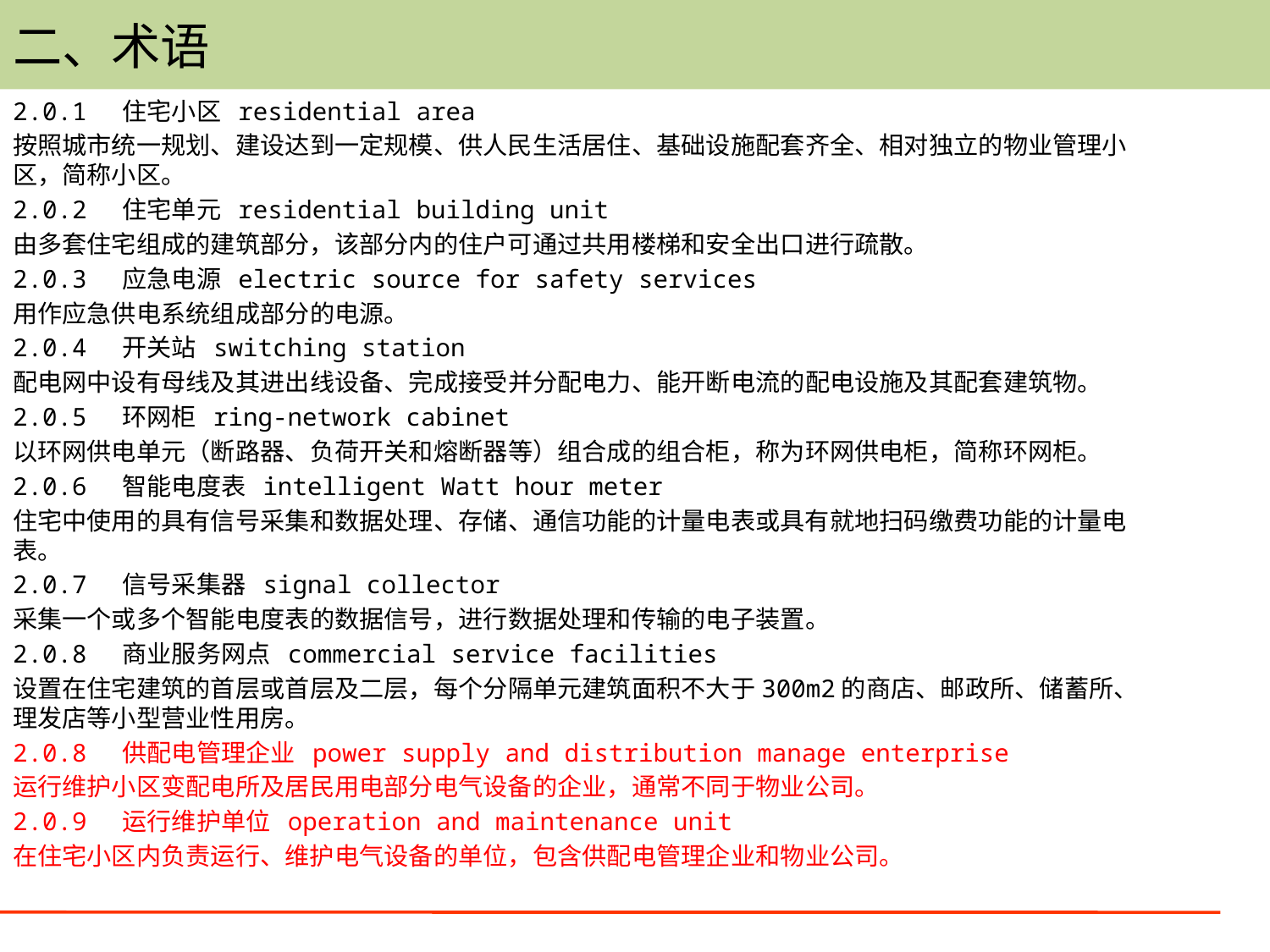

# 二、术语
2.0.1  住宅小区  residential area
按照城市统一规划、建设达到一定规模、供人民生活居住、基础设施配套齐全、相对独立的物业管理小区，简称小区。
2.0.2  住宅单元  residential building unit
由多套住宅组成的建筑部分，该部分内的住户可通过共用楼梯和安全出口进行疏散。
2.0.3  应急电源  electric source for safety services
用作应急供电系统组成部分的电源。
2.0.4  开关站  switching station
配电网中设有母线及其进出线设备、完成接受并分配电力、能开断电流的配电设施及其配套建筑物。
2.0.5  环网柜  ring-network cabinet
以环网供电单元（断路器、负荷开关和熔断器等）组合成的组合柜，称为环网供电柜，简称环网柜。
2.0.6  智能电度表  intelligent Watt hour meter
住宅中使用的具有信号采集和数据处理、存储、通信功能的计量电表或具有就地扫码缴费功能的计量电表。
2.0.7  信号采集器  signal collector
采集一个或多个智能电度表的数据信号，进行数据处理和传输的电子装置。
2.0.8  商业服务网点  commercial service facilities
设置在住宅建筑的首层或首层及二层，每个分隔单元建筑面积不大于300m2的商店、邮政所、储蓄所、理发店等小型营业性用房。
2.0.8  供配电管理企业  power supply and distribution manage enterprise
运行维护小区变配电所及居民用电部分电气设备的企业，通常不同于物业公司。
2.0.9  运行维护单位  operation and maintenance unit
在住宅小区内负责运行、维护电气设备的单位，包含供配电管理企业和物业公司。